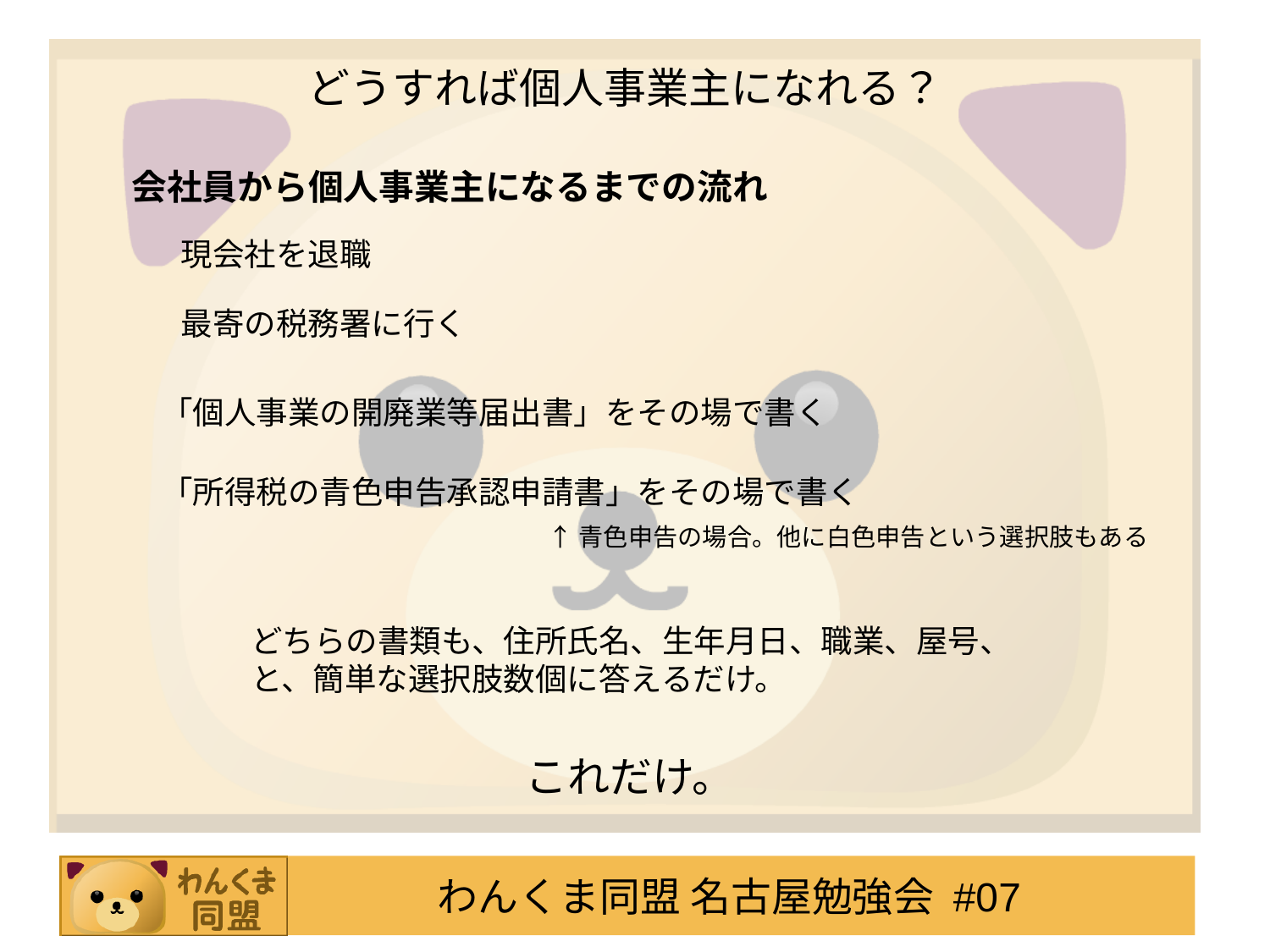

# どうすれば個人事業主になれる？
会社員から個人事業主になるまでの流れ
現会社を退職
最寄の税務署に行く
「個人事業の開廃業等届出書」をその場で書く
「所得税の青色申告承認申請書」をその場で書く
↑青色申告の場合。他に白色申告という選択肢もある
どちらの書類も、住所氏名、生年月日、職業、屋号、と、簡単な選択肢数個に答えるだけ。
これだけ。